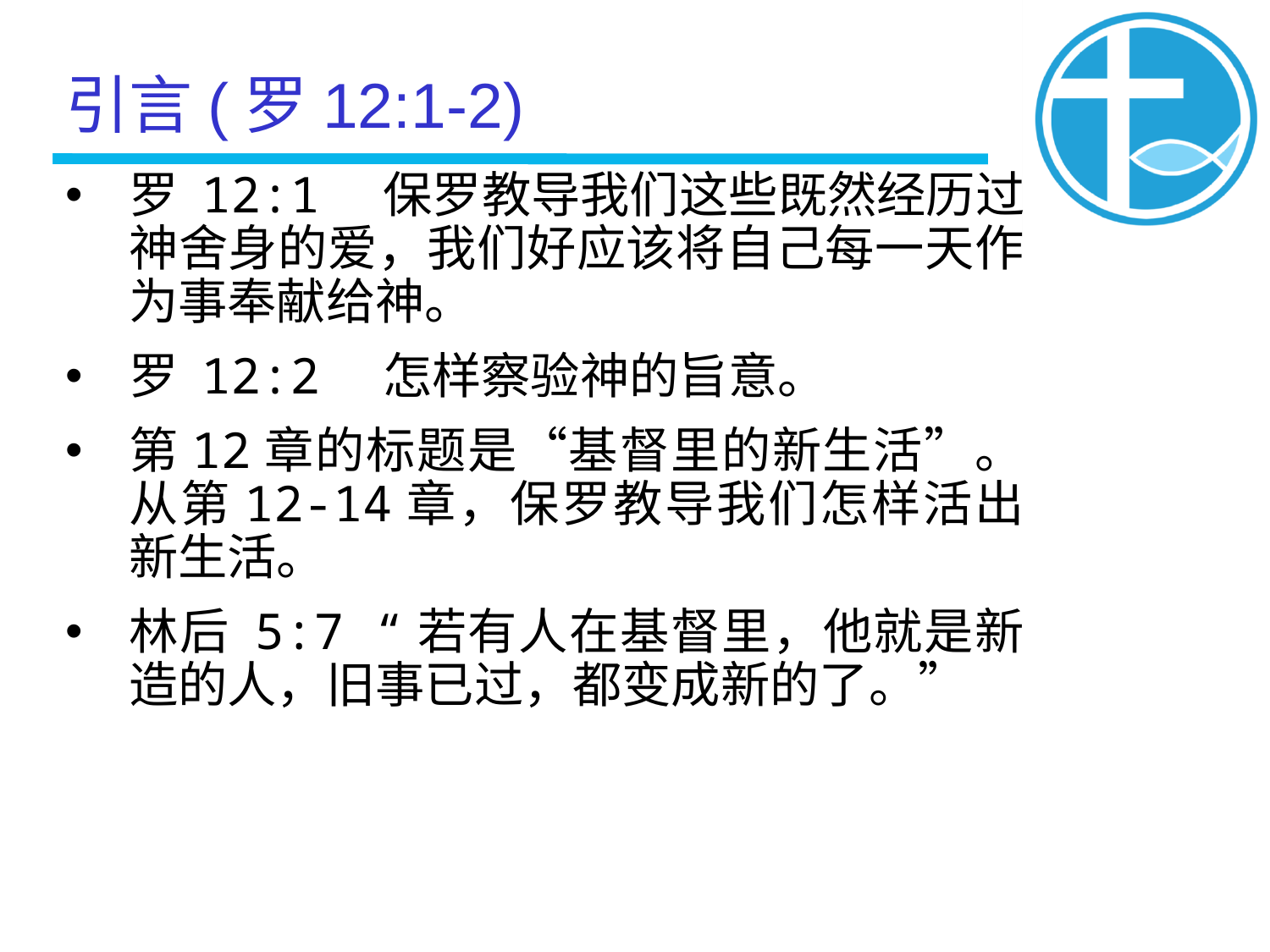

引言(罗12:1-2)

罗 12:1	保罗教导我们这些既然经历过神舍身的爱，我们好应该将自己每一天作为事奉献给神。
罗 12:2	怎样察验神的旨意。
第12章的标题是“基督里的新生活”。从第12-14章，保罗教导我们怎样活出新生活。
林后 5:7 “若有人在基督里，他就是新造的人，旧事已过，都变成新的了。”